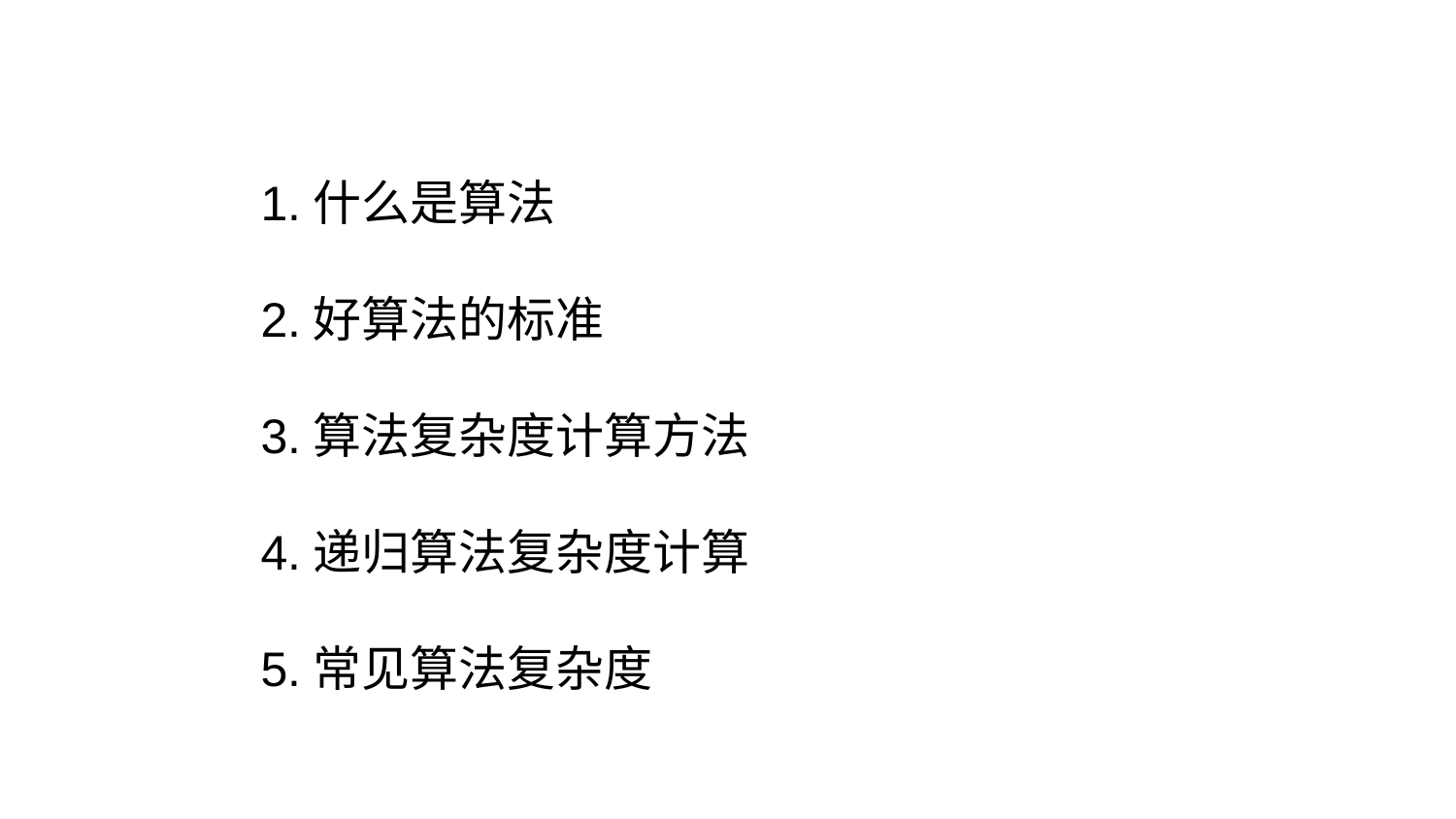

1.什么是算法
2.好算法的标准
3.算法复杂度计算方法
4.递归算法复杂度计算
5.常见算法复杂度

1